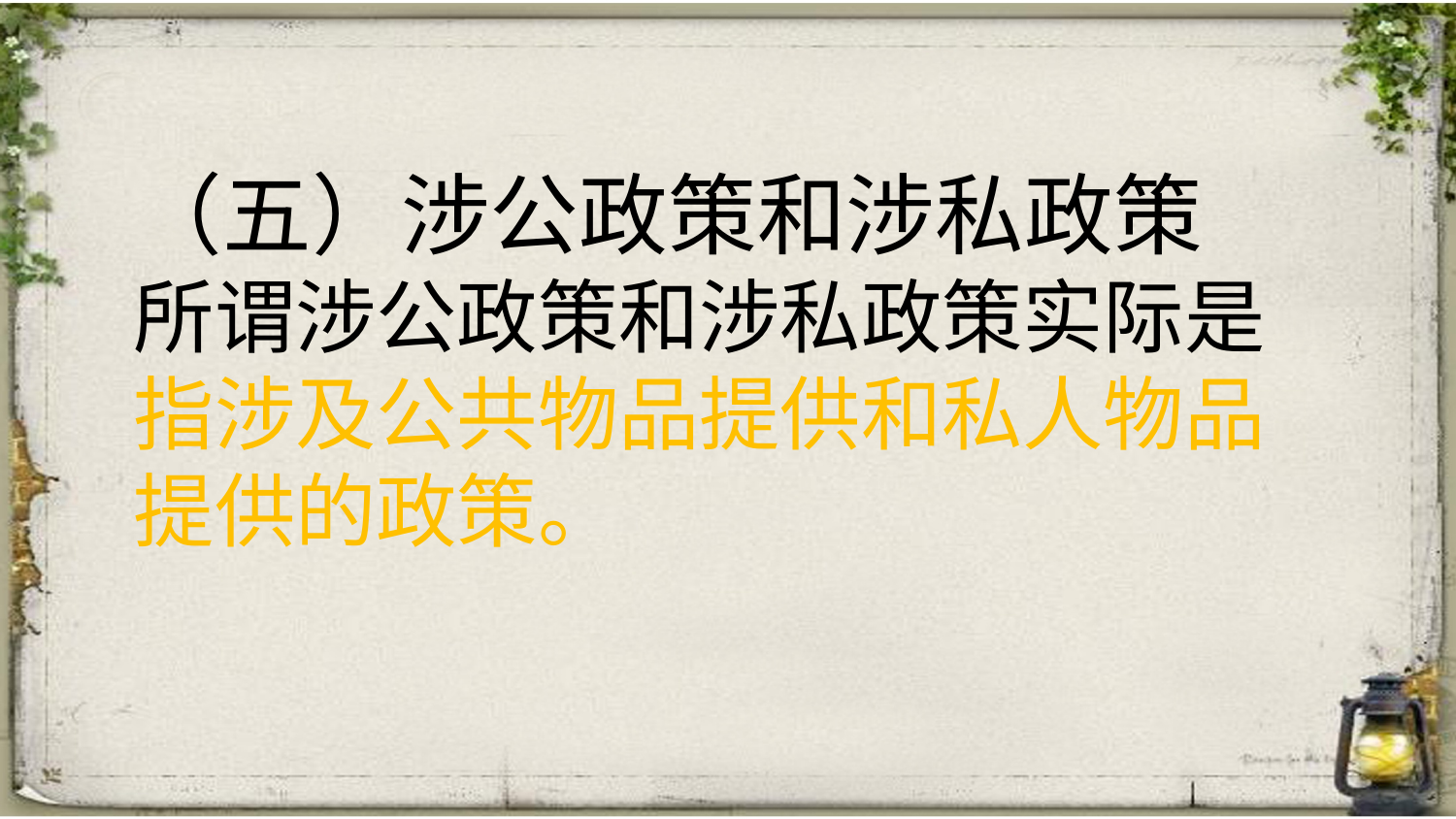

（五）涉公政策和涉私政策
所谓涉公政策和涉私政策实际是指涉及公共物品提供和私人物品提供的政策。